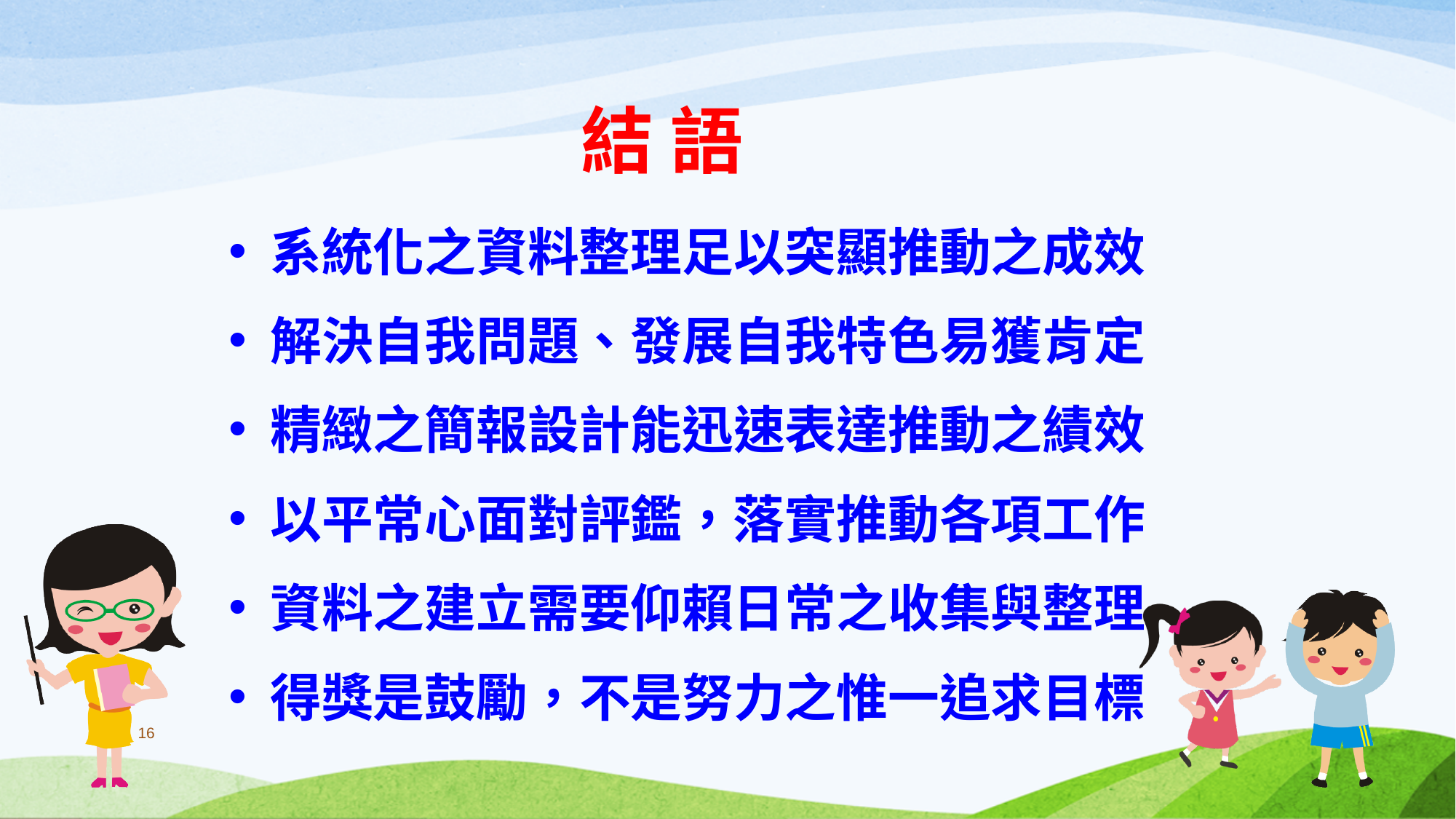

# 結 語
系統化之資料整理足以突顯推動之成效
解決自我問題、發展自我特色易獲肯定
精緻之簡報設計能迅速表達推動之績效
以平常心面對評鑑，落實推動各項工作
資料之建立需要仰賴日常之收集與整理
得獎是鼓勵，不是努力之惟一追求目標

16